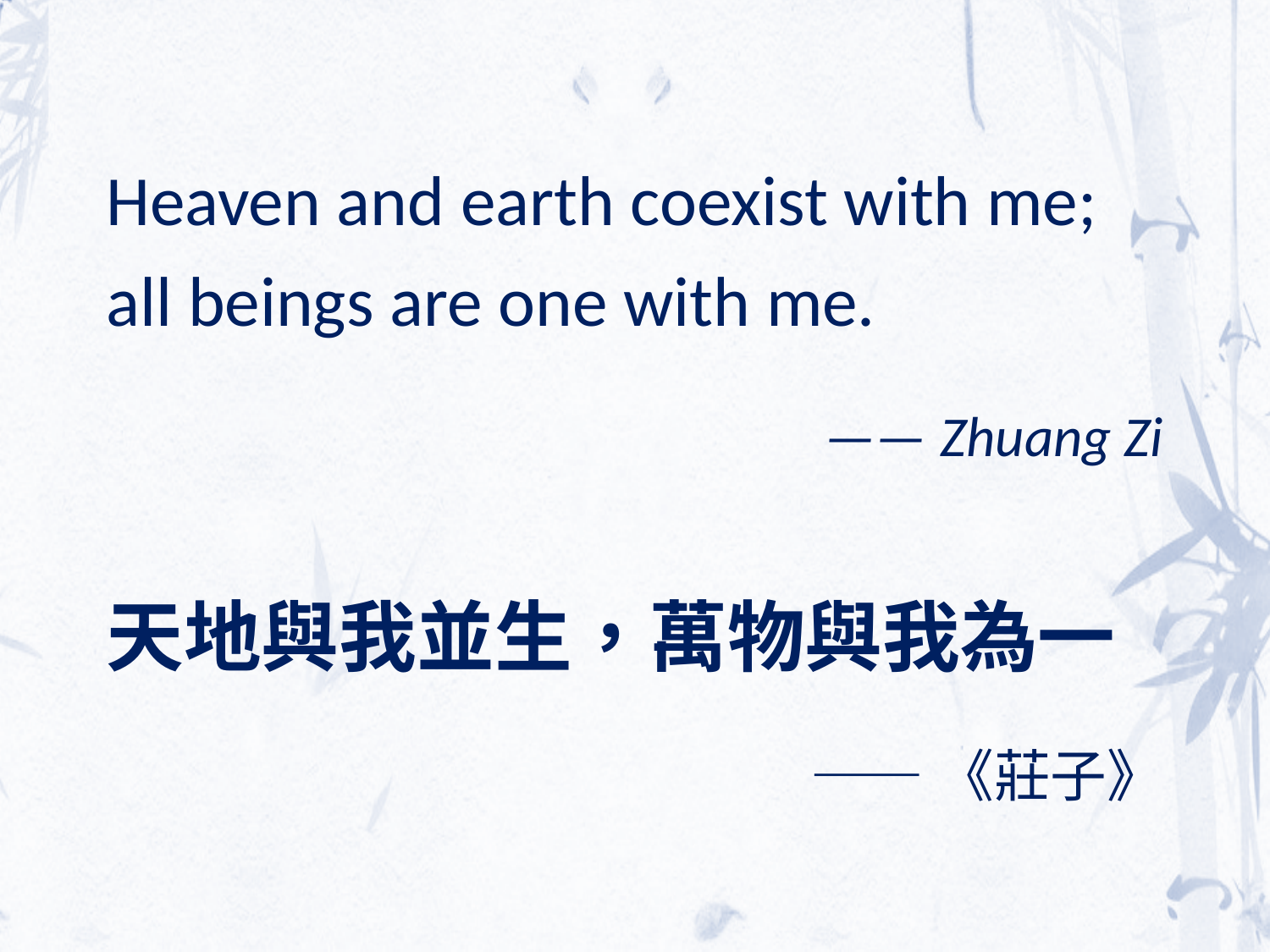

Heaven and earth coexist with me; all beings are one with me.

 —— Zhuang Zi

天地與我並生，萬物與我為一

  ——《莊子》